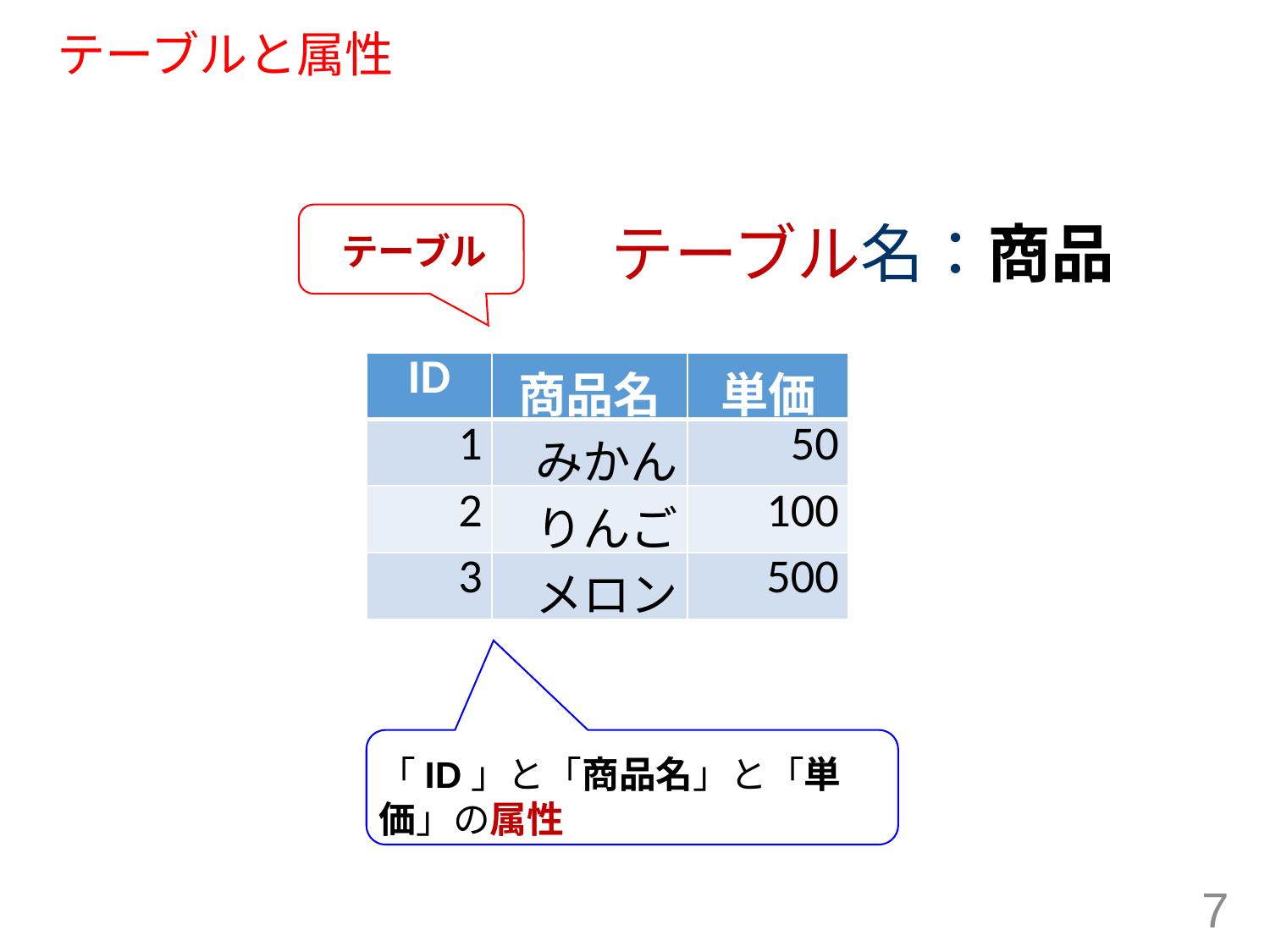

# テーブルと属性

テーブル名：商品
テーブル
| ID | 商品名 | 単価 |
| --- | --- | --- |
| 1 | みかん | 50 |
| 2 | りんご | 100 |
| 3 | メロン | 500 |

「ID」と「商品名」と「単価」の属性
7